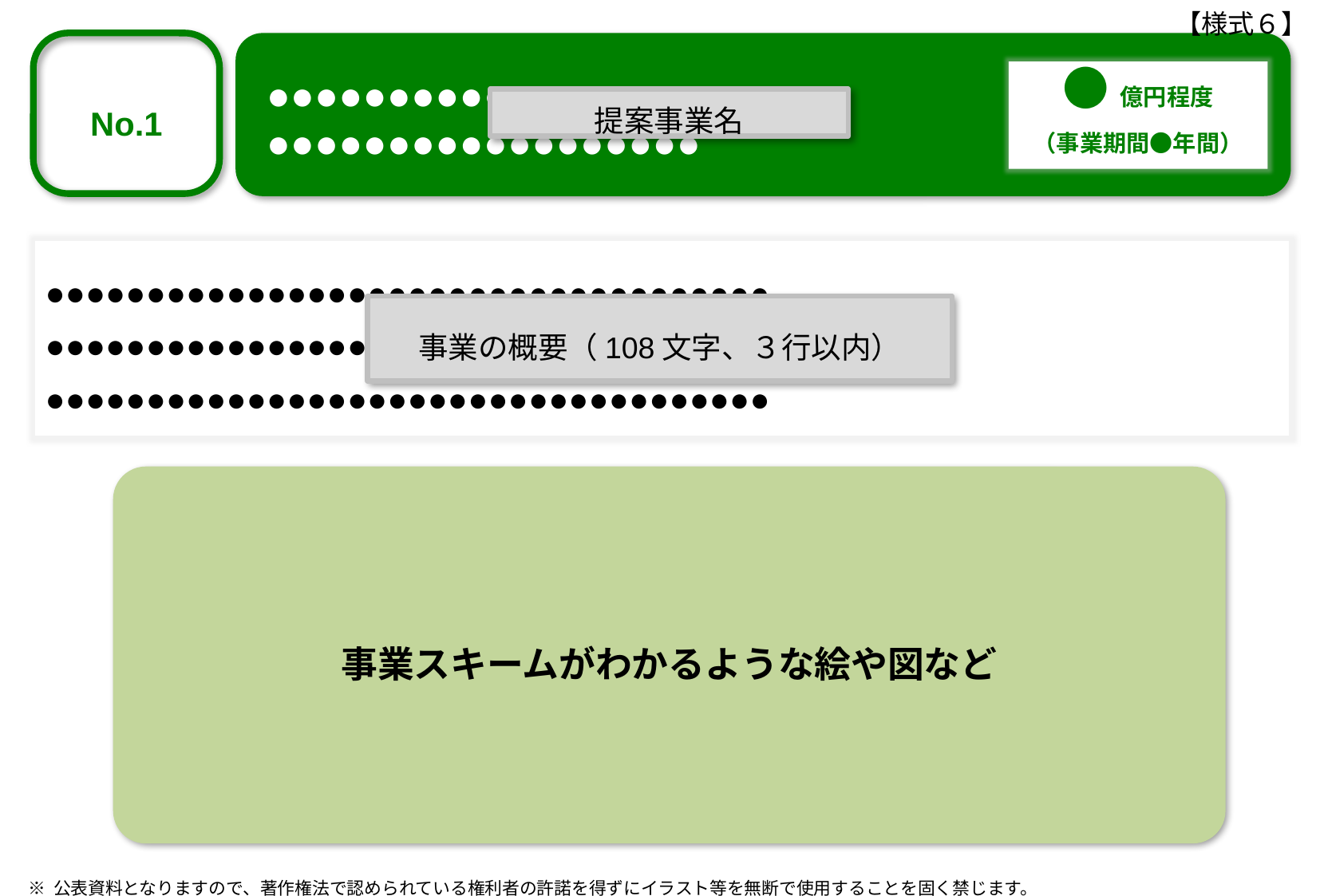

【様式６】

●●●●●●●●●●●●●●●●●●
●●●●●●●●●●●●●●●●●●
No.1
● 億円程度
（事業期間●年間）
提案事業名
●●●●●●●●●●●●●●●●●●●●●●●●●●●●●●●●●●●●
●●●●●●●●●●●●●●●●●●●●●●●●●●●●●●●●●●●●
●●●●●●●●●●●●●●●●●●●●●●●●●●●●●●●●●●●●
事業の概要（108文字、３行以内）
事業スキームがわかるような絵や図など
※ 公表資料となりますので、著作権法で認められている権利者の許諾を得ずにイラスト等を無断で使用することを固く禁じます。